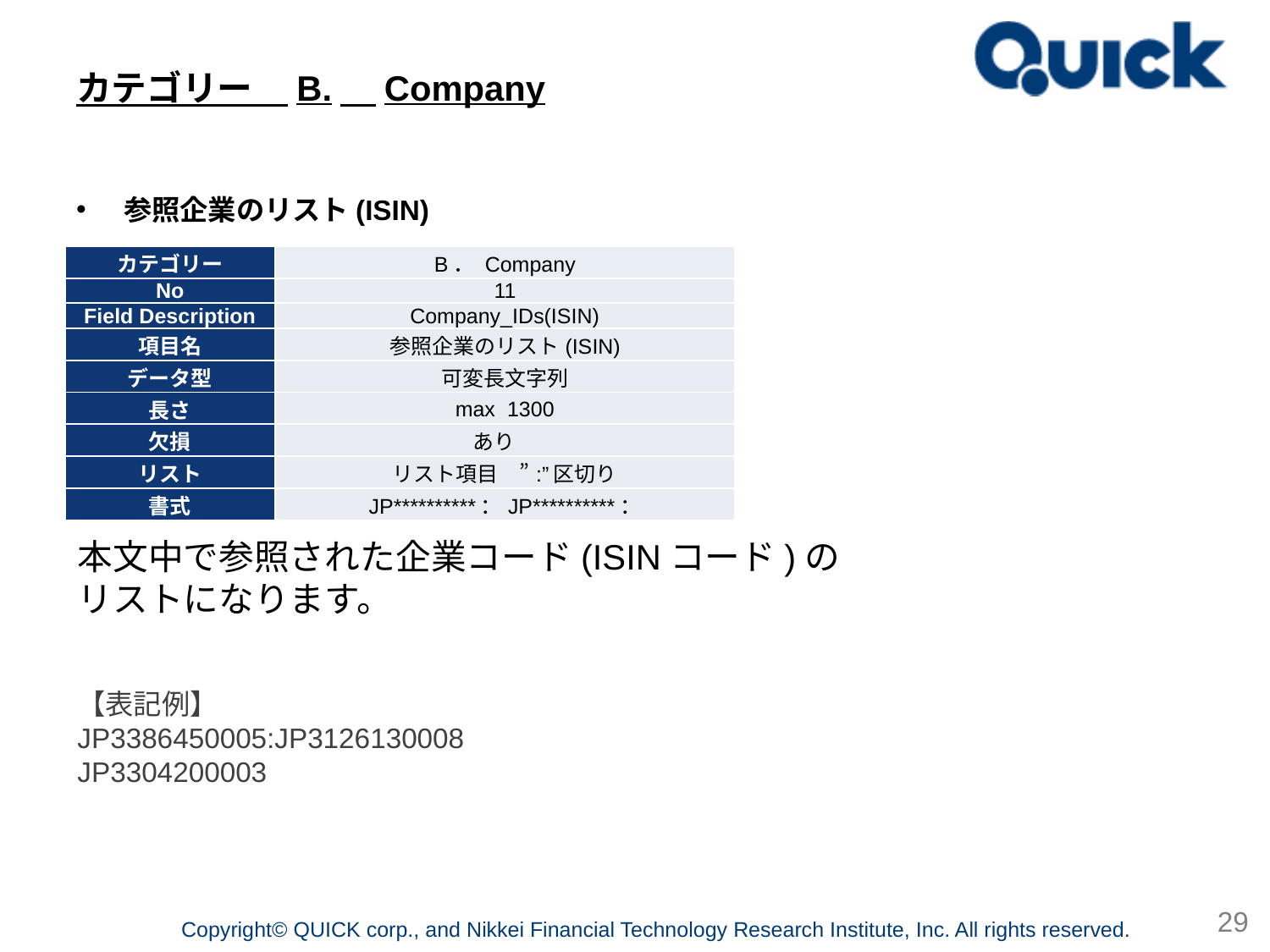

# カテゴリー　B.　Company
参照企業のリスト(ISIN)
| カテゴリー | B． Company |
| --- | --- |
| No | 11 |
| Field Description | Company\_IDs(ISIN) |
| 項目名 | 参照企業のリスト(ISIN) |
| データ型 | 可変長文字列 |
| 長さ | max 1300 |
| 欠損 | あり |
| リスト | リスト項目　”:”区切り |
| 書式 | JP\*\*\*\*\*\*\*\*\*\*：JP\*\*\*\*\*\*\*\*\*\*： |
本文中で参照された企業コード(ISINコード)の
リストになります。

【表記例】
JP3386450005:JP3126130008
JP3304200003
29